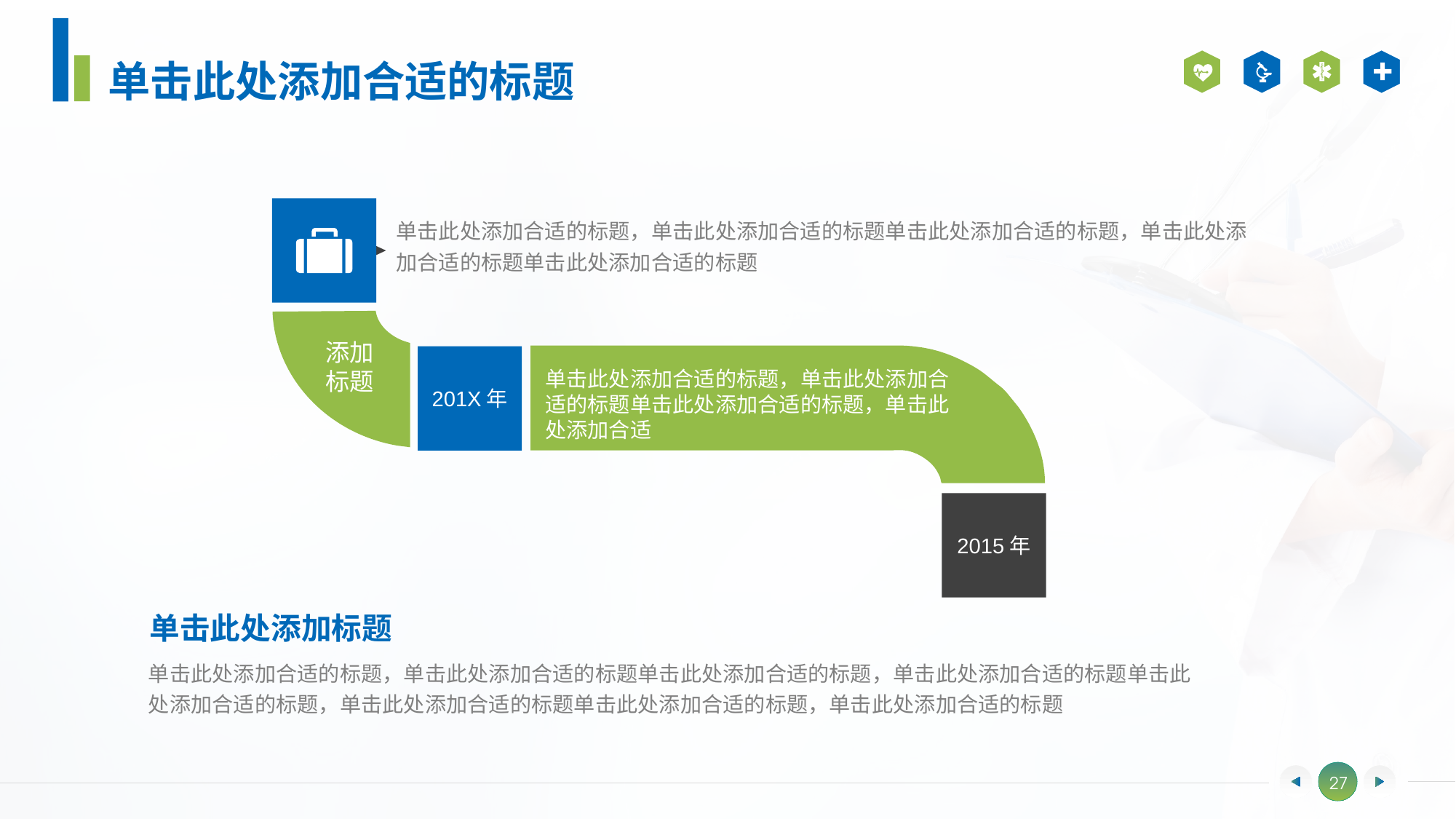

单击此处添加合适的标题

单击此处添加合适的标题，单击此处添加合适的标题单击此处添加合适的标题，单击此处添加合适的标题单击此处添加合适的标题

添加
标题

单击此处添加合适的标题，单击此处添加合适的标题单击此处添加合适的标题，单击此处添加合适
201X年
2015年
单击此处添加标题
单击此处添加合适的标题，单击此处添加合适的标题单击此处添加合适的标题，单击此处添加合适的标题单击此处添加合适的标题，单击此处添加合适的标题单击此处添加合适的标题，单击此处添加合适的标题